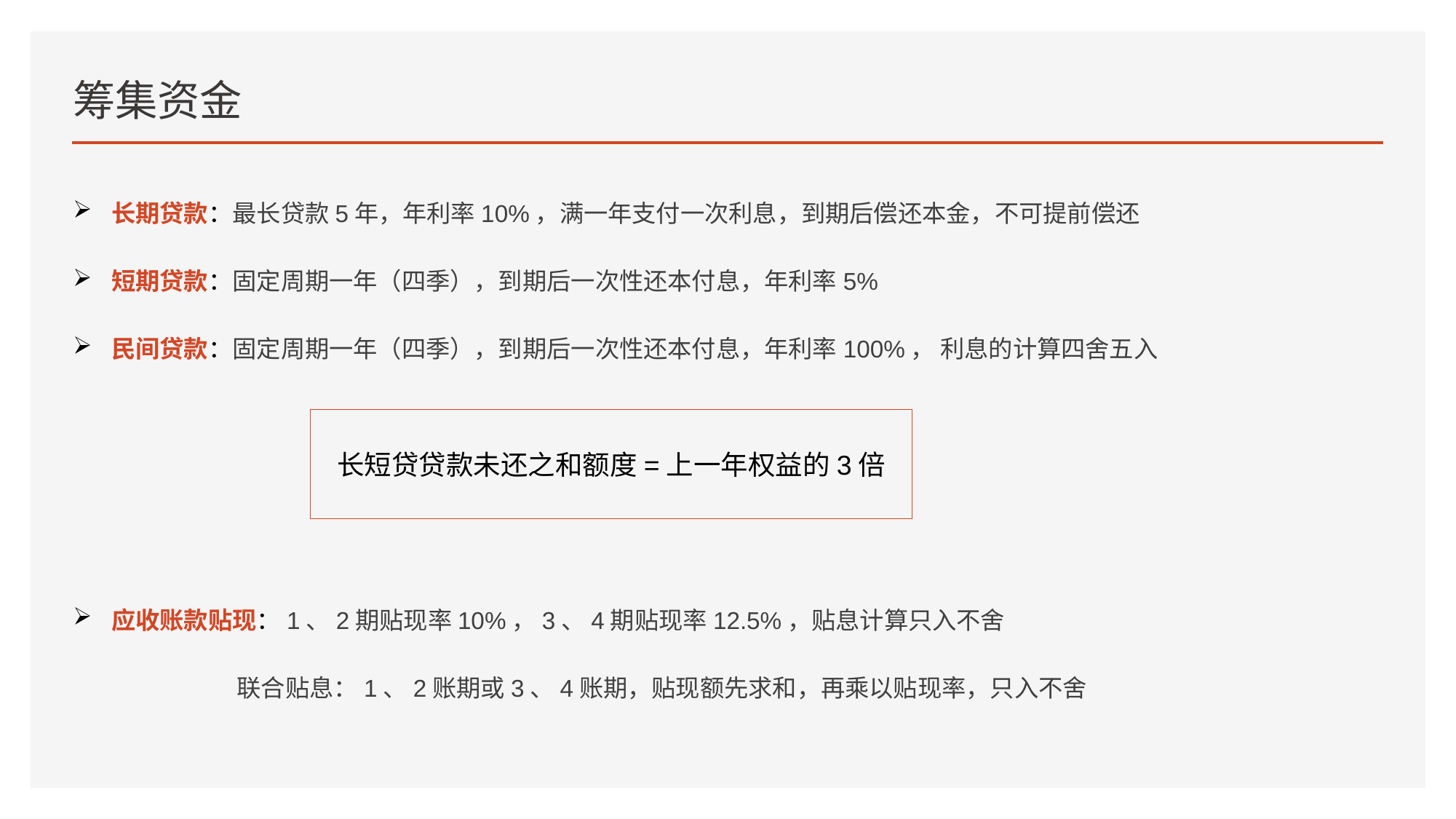

# 筹集资金
 长期贷款：最长贷款5年，年利率10%，满一年支付一次利息，到期后偿还本金，不可提前偿还
 短期贷款：固定周期一年（四季），到期后一次性还本付息，年利率5%
 民间贷款：固定周期一年（四季），到期后一次性还本付息，年利率100%， 利息的计算四舍五入

 应收账款贴现：1、2期贴现率10%，3、4期贴现率12.5%，贴息计算只入不舍
                             联合贴息：1、2账期或3、4账期，贴现额先求和，再乘以贴现率，只入不舍

长短贷贷款未还之和额度=上一年权益的3倍